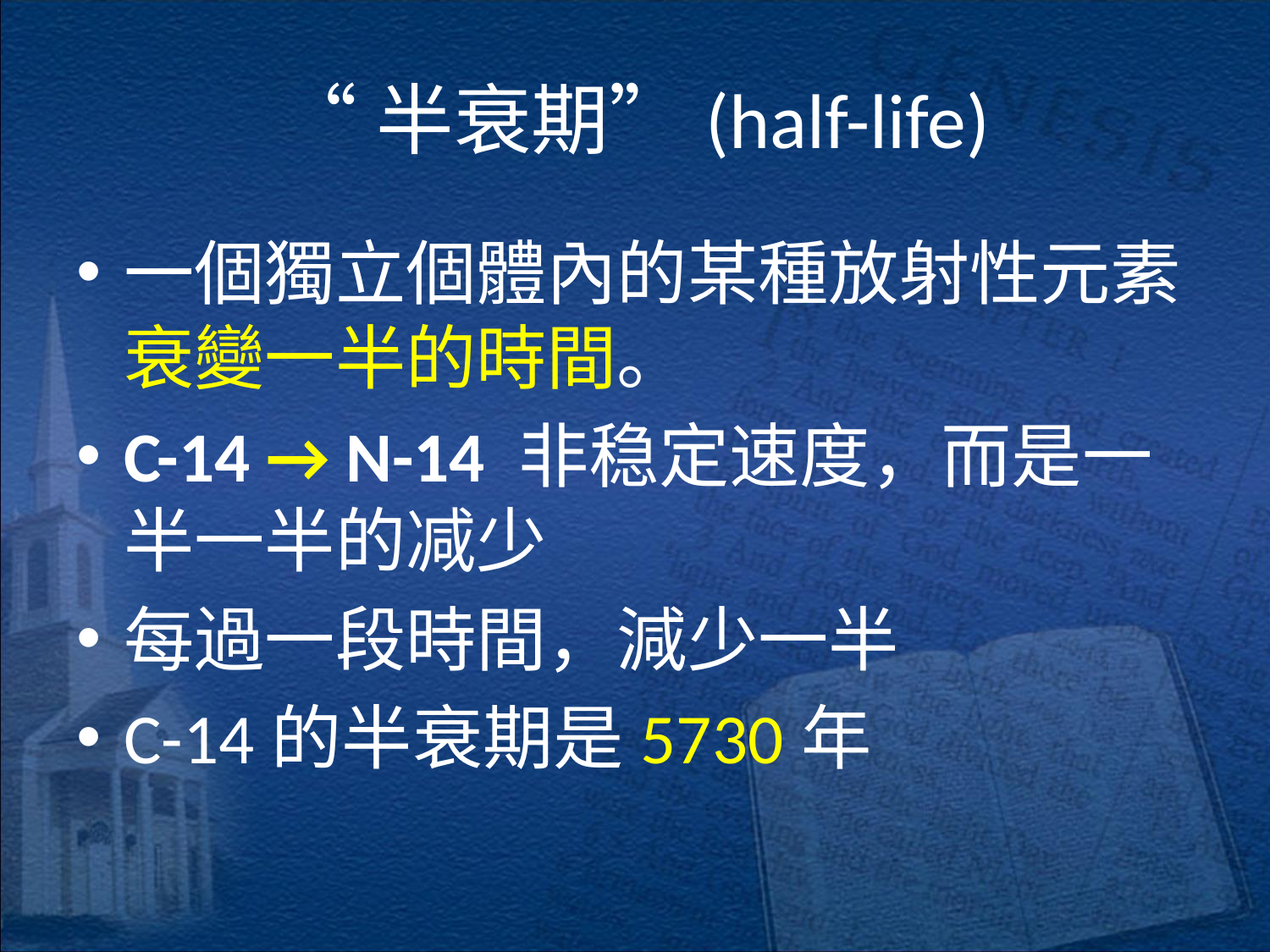

# “半衰期”(half-life)
一個獨立個體內的某種放射性元素衰變一半的時間。
C-14 → N-14 非稳定速度，而是一半一半的减少
每過一段時間，減少一半
C-14的半衰期是5730年